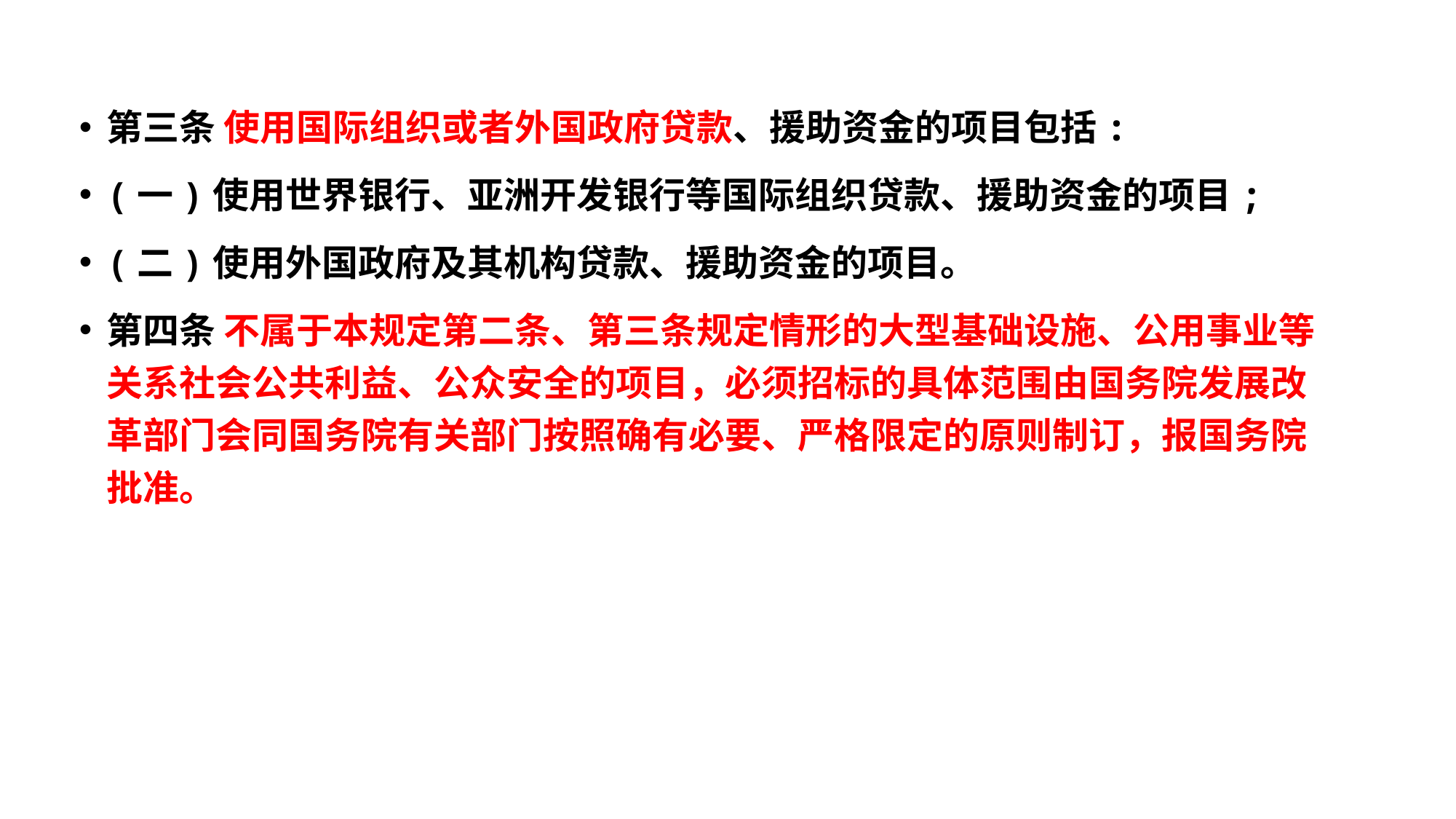

第三条 使用国际组织或者外国政府贷款、援助资金的项目包括:
(一)使用世界银行、亚洲开发银行等国际组织贷款、援助资金的项目;
(二)使用外国政府及其机构贷款、援助资金的项目。
第四条 不属于本规定第二条、第三条规定情形的大型基础设施、公用事业等关系社会公共利益、公众安全的项目，必须招标的具体范围由国务院发展改革部门会同国务院有关部门按照确有必要、严格限定的原则制订，报国务院批准。